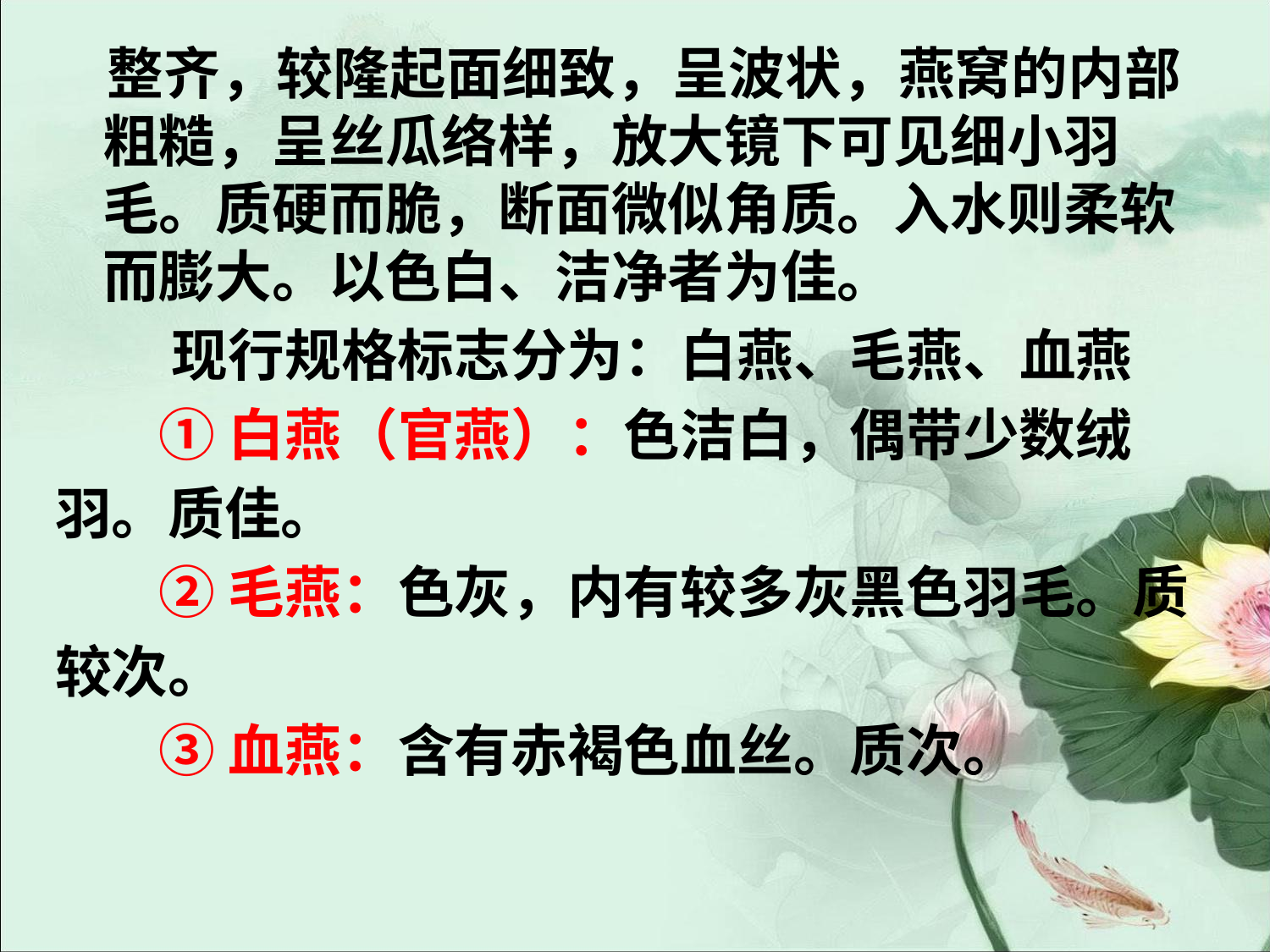

整齐，较隆起面细致，呈波状，燕窝的内部粗糙，呈丝瓜络样，放大镜下可见细小羽毛。质硬而脆，断面微似角质。入水则柔软而膨大。以色白、洁净者为佳。
        现行规格标志分为：白燕、毛燕、血燕
        ①白燕（官燕）：色洁白，偶带少数绒
羽。质佳。
        ②毛燕：色灰，内有较多灰黑色羽毛。质
较次。
        ③血燕：含有赤褐色血丝。质次。
#